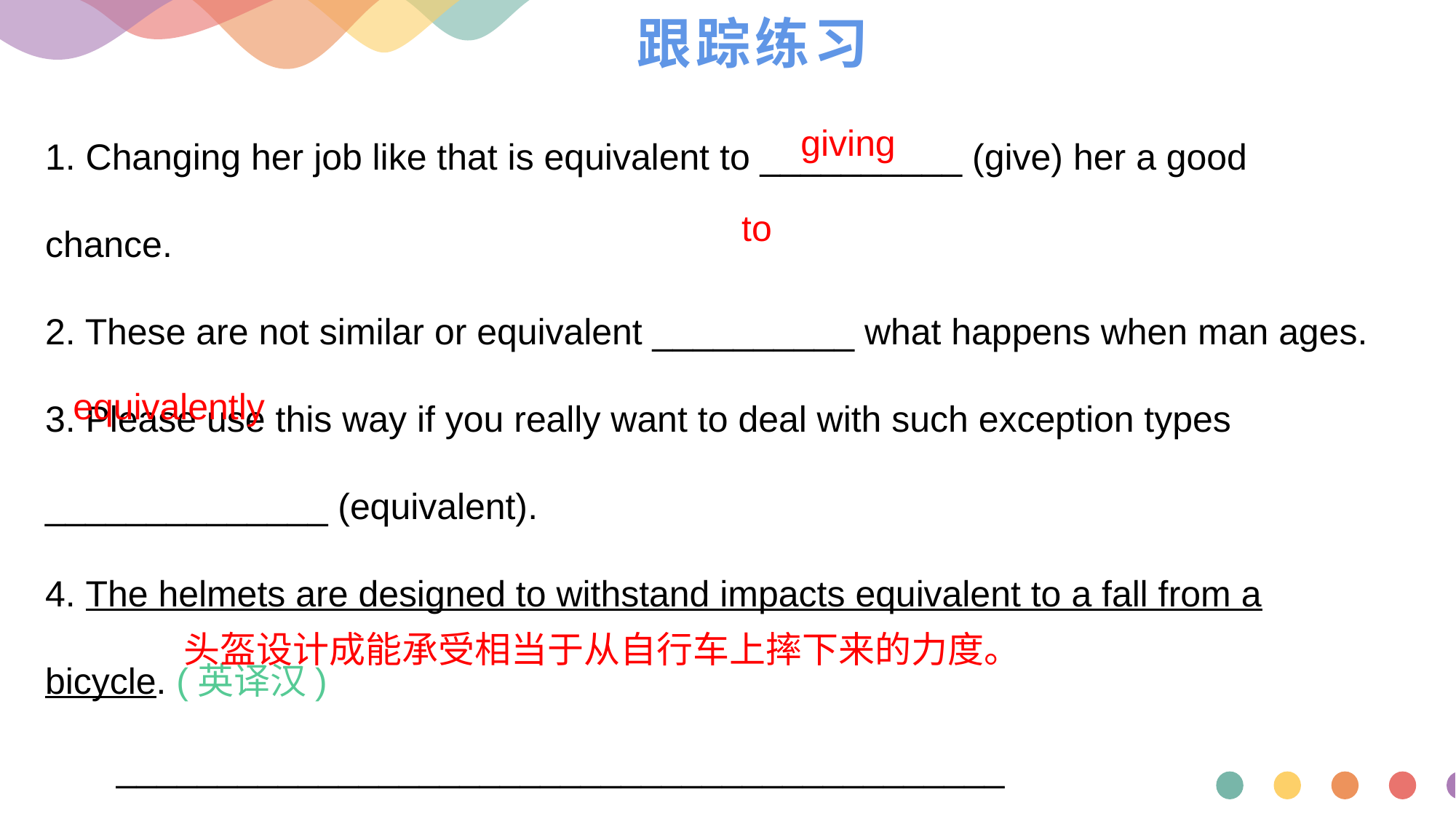

# 跟踪练习

1. Changing her job like that is equivalent to __________ (give) her a good chance.
2. These are not similar or equivalent __________ what happens when man ages.
3. Please use this way if you really want to deal with such exception types  ______________ (equivalent).
4. The helmets are designed to withstand impacts equivalent to a fall from a bicycle. (英译汉)
       ____________________________________________
 giving
 to
 equivalently
头盔设计成能承受相当于从自行车上摔下来的力度。